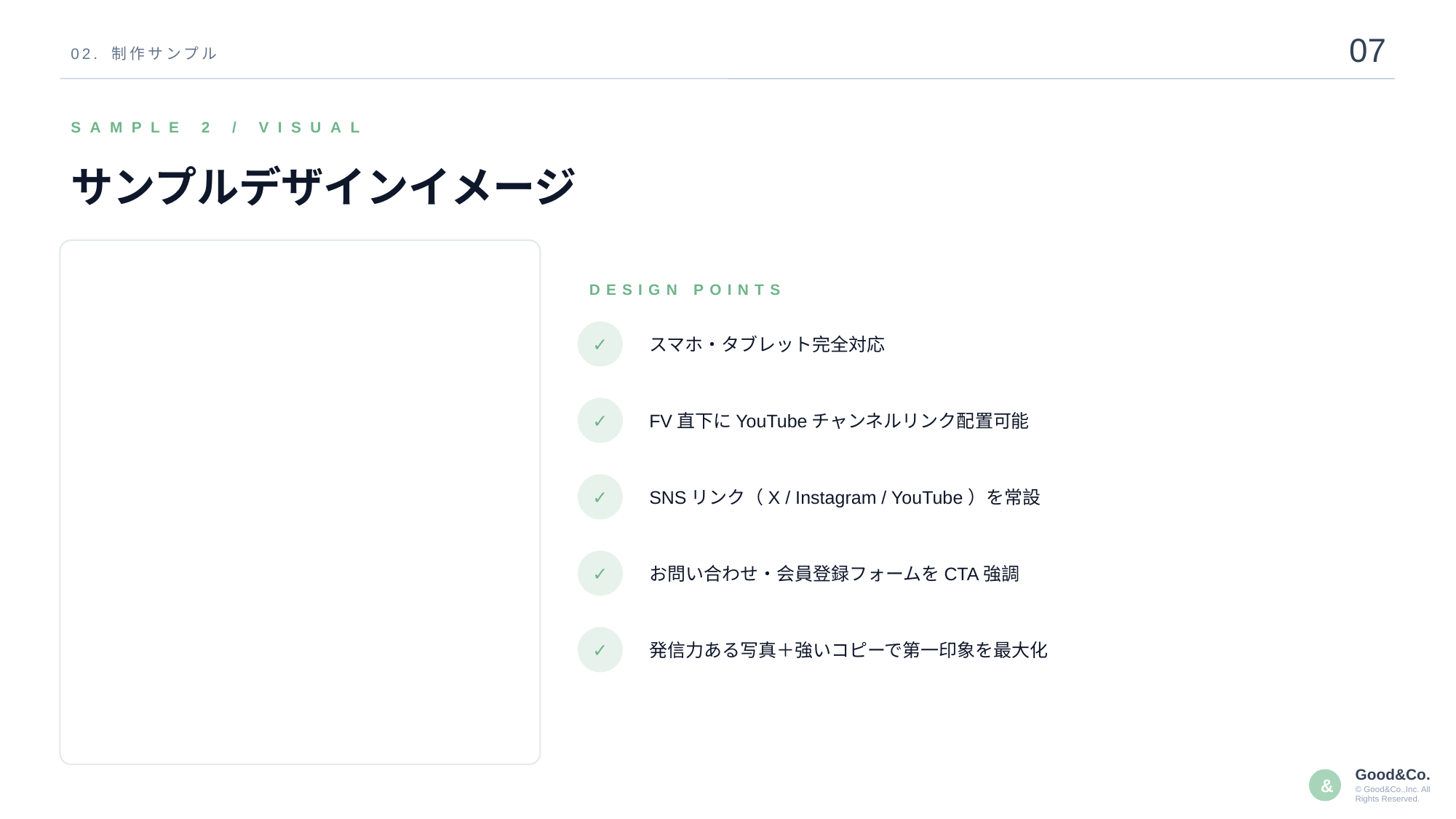

07
02. 制作サンプル

SAMPLE 2 / VISUAL
サンプルデザインイメージ

DESIGN POINTS

✓
スマホ・タブレット完全対応

✓
FV直下にYouTubeチャンネルリンク配置可能

✓
SNSリンク（X / Instagram / YouTube）を常設

✓
お問い合わせ・会員登録フォームをCTA強調

✓
発信力ある写真＋強いコピーで第一印象を最大化
Good&Co.

&
© Good&Co.,Inc. All Rights Reserved.